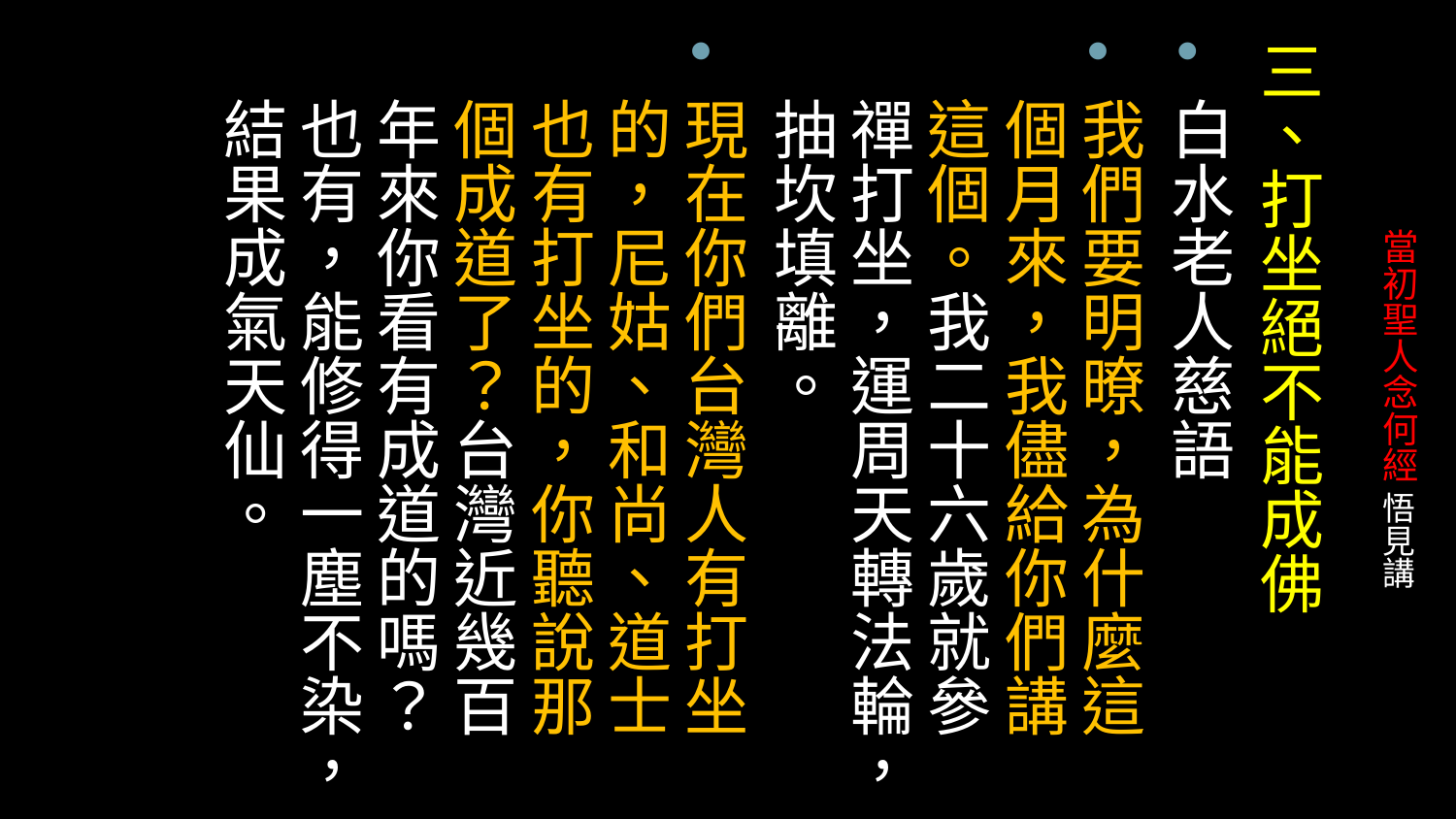

三、打坐絕不能成佛
白水老人慈語
我們要明暸，為什麼這個月來，我儘給你們講 這個。我二十六歲就參禪打坐，運周天轉法輪，抽坎填離。
現在你們台灣人有打坐的，尼姑、和尚、道士也有打坐的，你聽說那個成道了？台灣近幾百年來你看有成道的嗎？也有，能修得一塵不染，結果成氣天仙。

# 當初聖人念何經 悟見講